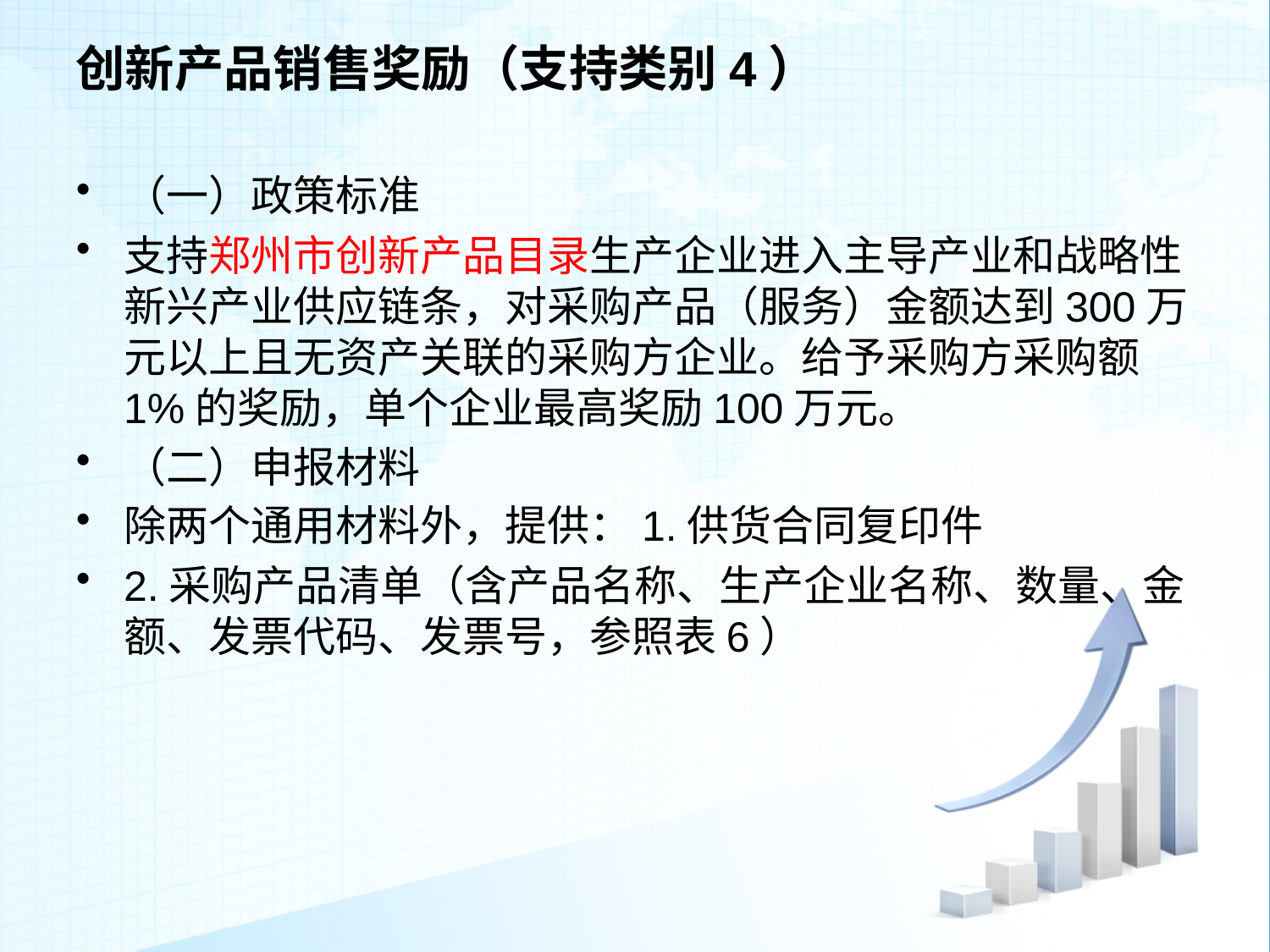

# 创新产品销售奖励（支持类别4）
（一）政策标准
支持郑州市创新产品目录生产企业进入主导产业和战略性新兴产业供应链条，对采购产品（服务）金额达到300万元以上且无资产关联的采购方企业。给予采购方采购额1%的奖励，单个企业最高奖励100万元。
（二）申报材料
除两个通用材料外，提供：1.供货合同复印件
2.采购产品清单（含产品名称、生产企业名称、数量、金额、发票代码、发票号，参照表6）